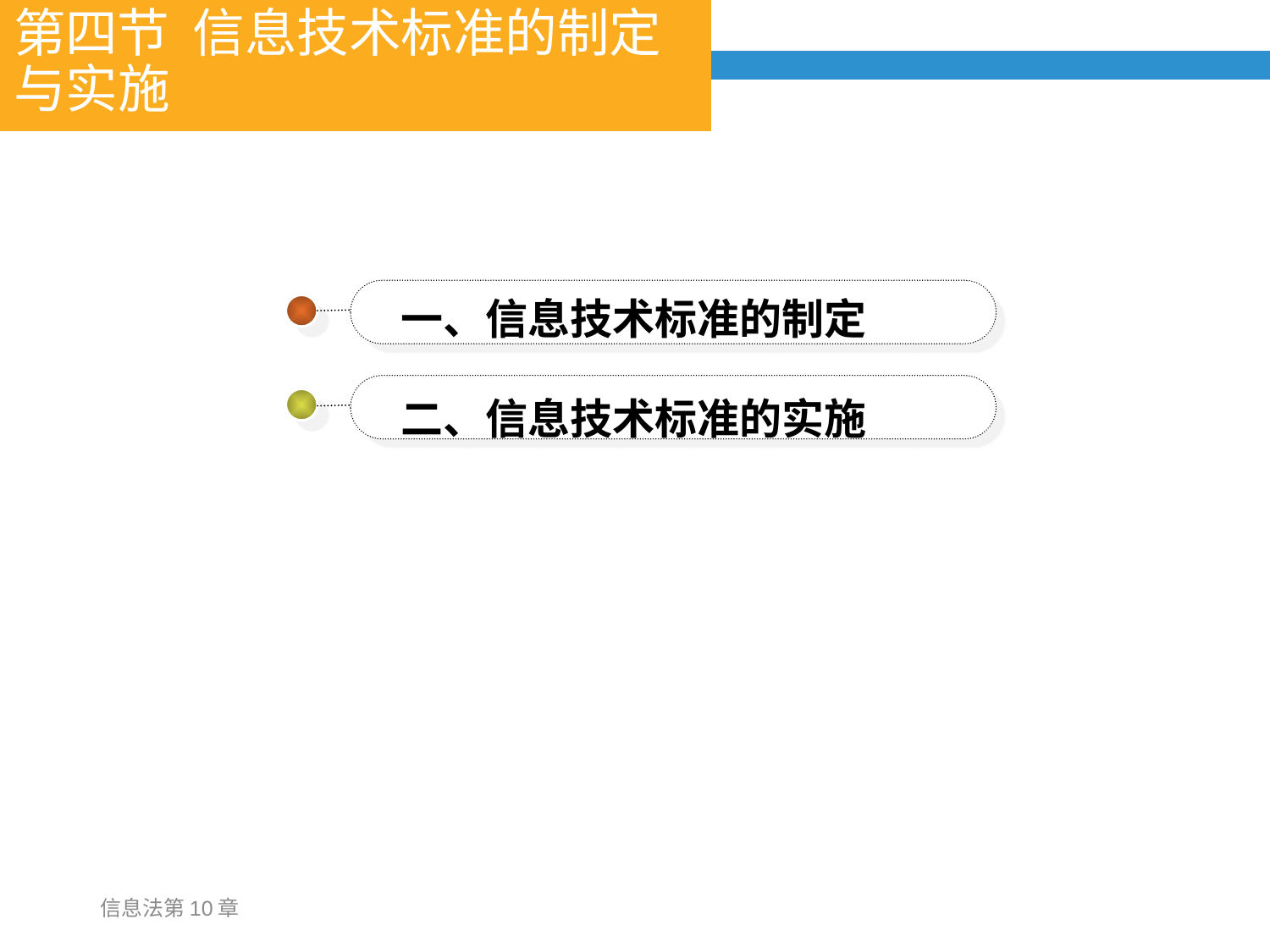

# 第四节  信息技术标准的制定与实施

一、信息技术标准的制定

二、信息技术标准的实施
信息法第10章